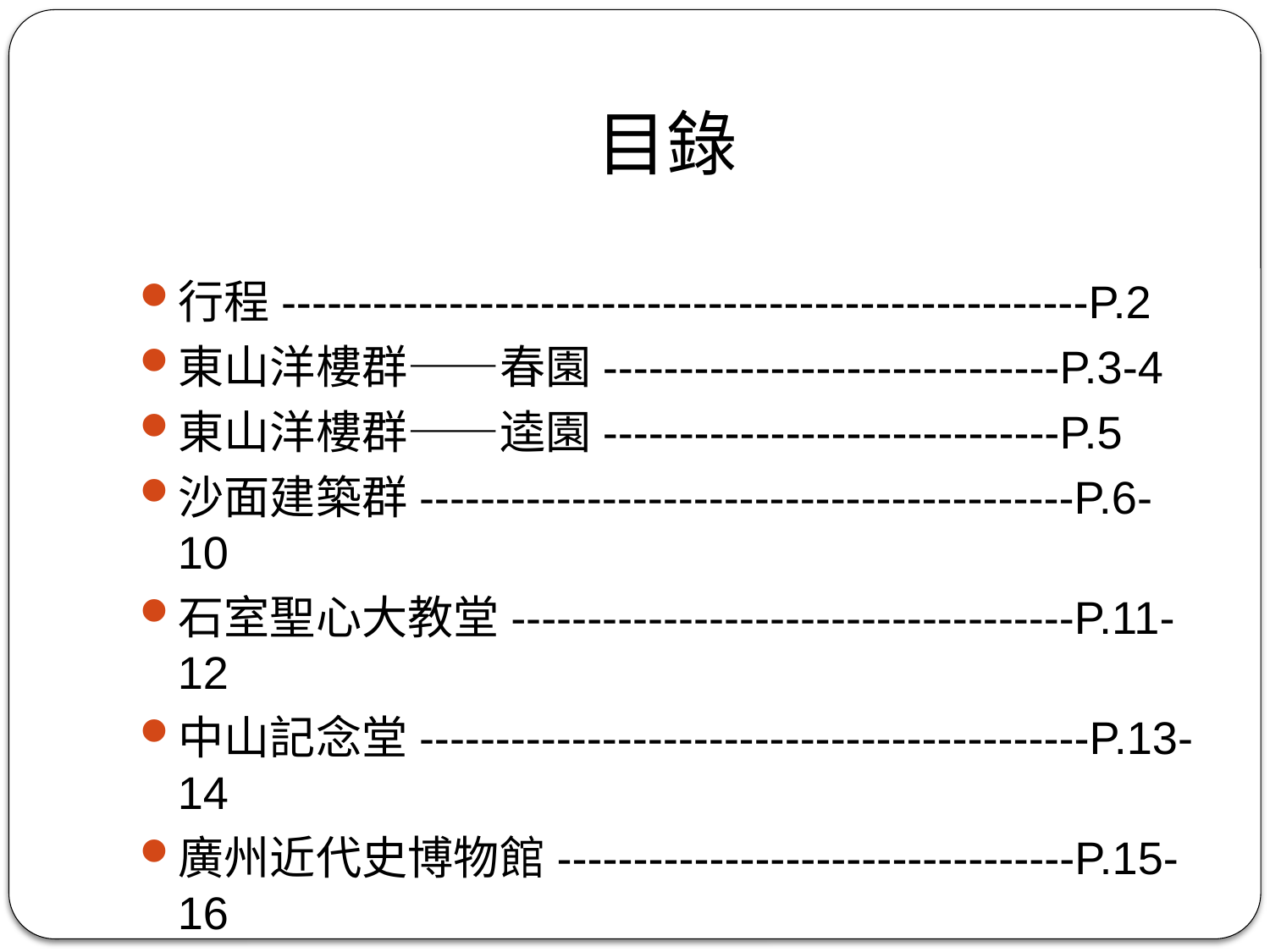

# 目錄

行程-----------------------------------------------------P.2
東山洋樓群——春園------------------------------P.3-4
東山洋樓群——逵園------------------------------P.5
沙面建築群-------------------------------------------P.6-10
石室聖心大教堂-------------------------------------P.11-12
中山記念堂--------------------------------------------P.13-14
廣州近代史博物館----------------------------------P.15-16
組員感想----------------------------------------------P.17-18